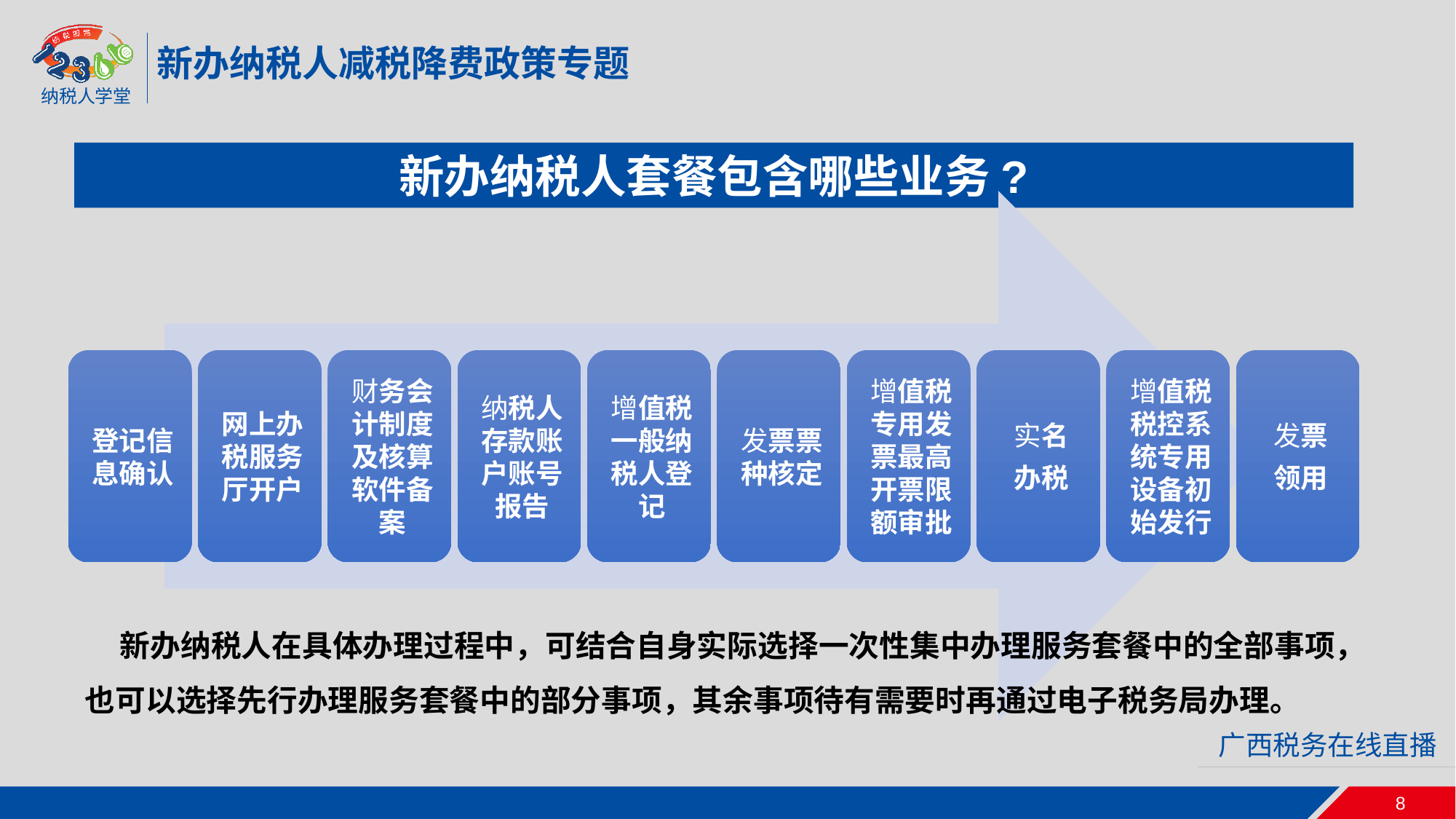

新办纳税人减税降费政策专题
新办纳税人套餐包含哪些业务?
登记信息确认
网上办税服务厅开户
财务会计制度及核算软件备案
纳税人存款账户账号报告
增值税一般纳税人登记
发票票种核定
增值税专用发票最高开票限额审批
实名
办税
增值税税控系统专用设备初始发行
发票
领用

    新办纳税人在具体办理过程中，可结合自身实际选择一次性集中办理服务套餐中的全部事项，也可以选择先行办理服务套餐中的部分事项，其余事项待有需要时再通过电子税务局办理。